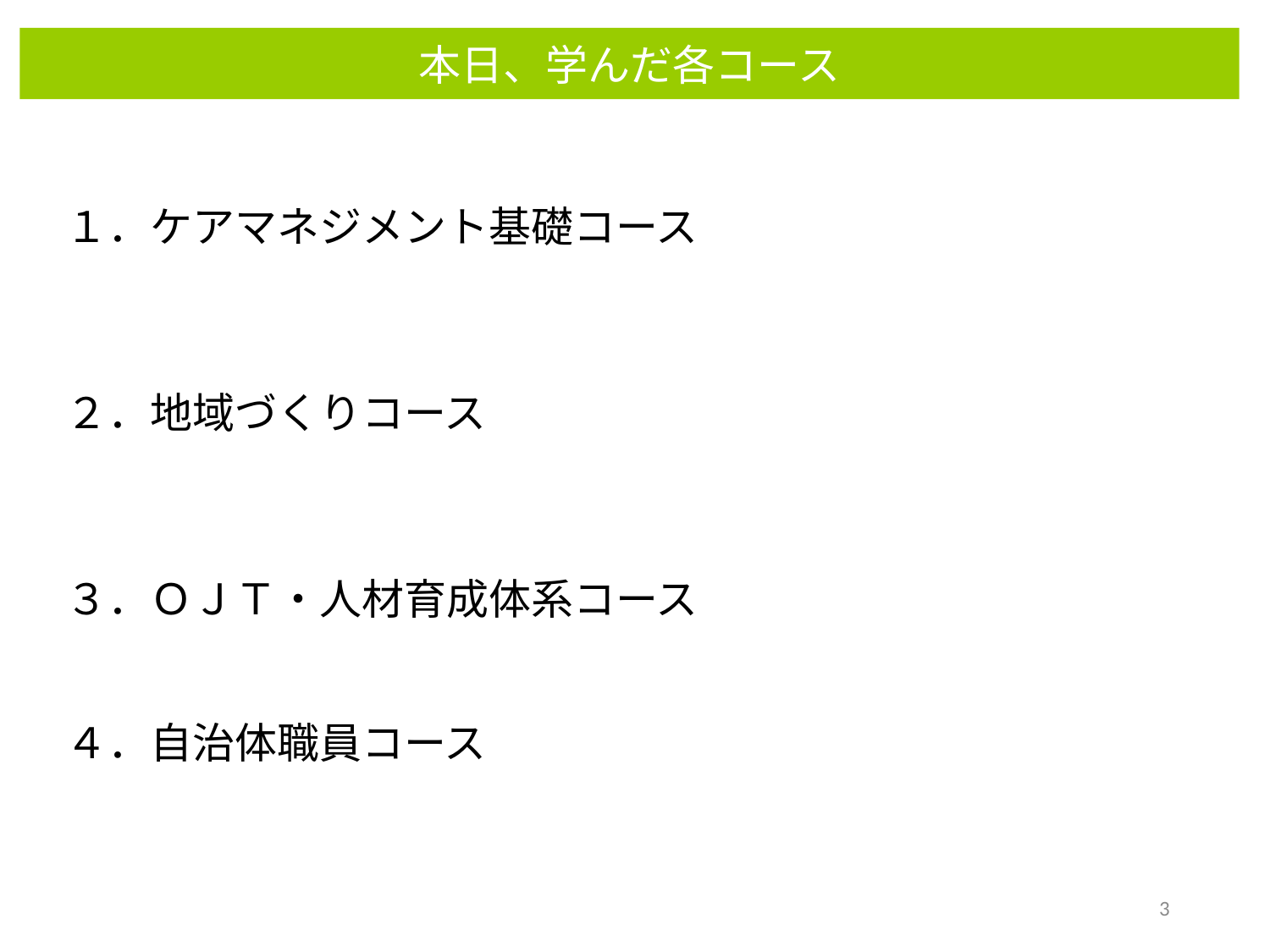

本日、学んだ各コース

１．ケアマネジメント基礎コース

２．地域づくりコース

３．ＯＪＴ・人材育成体系コース

４．自治体職員コース

3